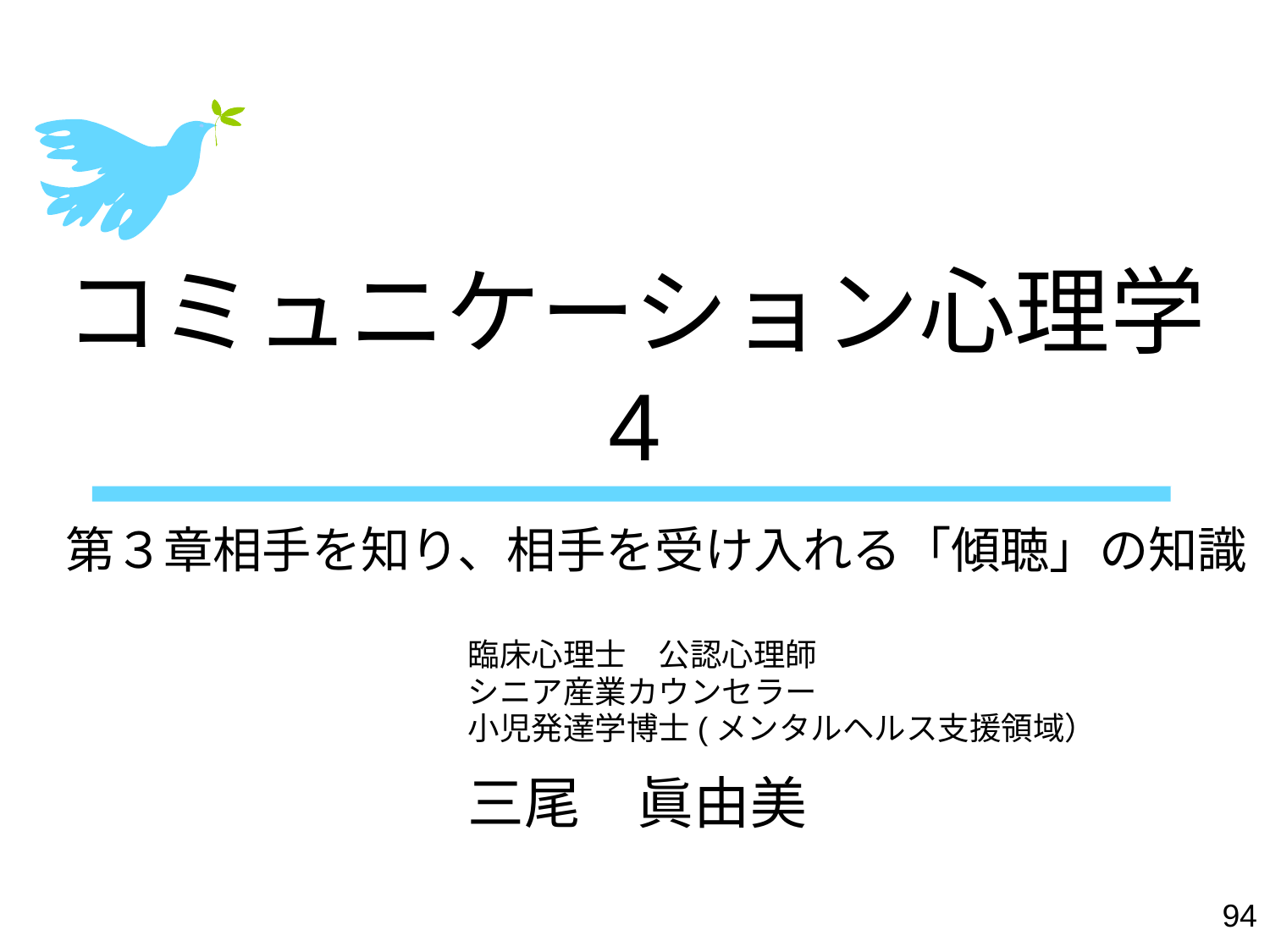

# コミュニケーション心理学 4
第３章相手を知り、相手を受け入れる「傾聴」の知識

臨床心理士　公認心理師
シニア産業カウンセラー
小児発達学博士(メンタルヘルス支援領域）

三尾　眞由美
94